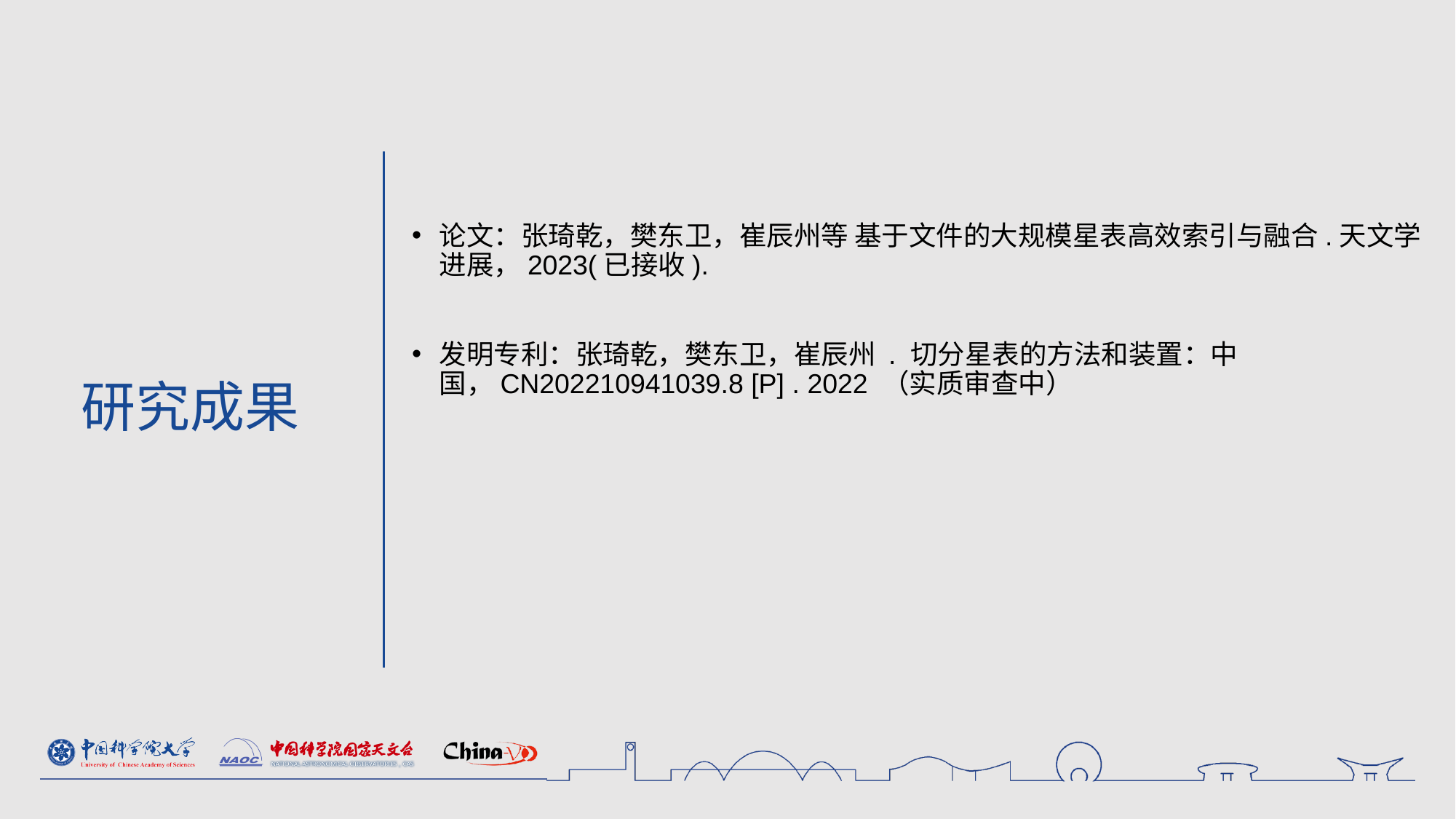

论文：张琦乾，樊东卫，崔辰州等 基于文件的大规模星表高效索引与融合.天文学进展，2023(已接收).

发明专利：张琦乾，樊东卫，崔辰州 . 切分星表的方法和装置：中国，CN202210941039.8 [P] . 2022 （实质审查中）
# 研究成果